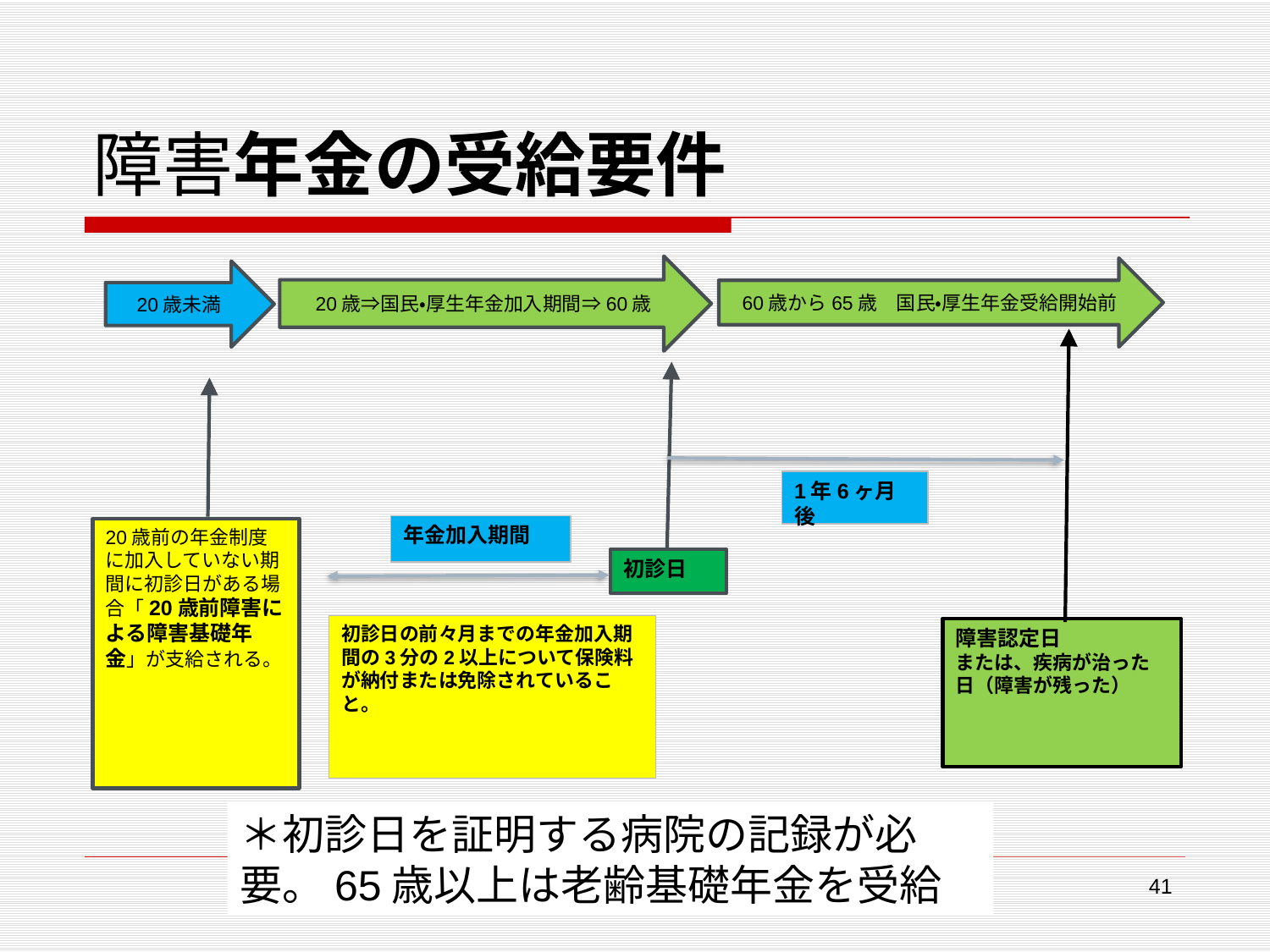

# 障害年金の受給要件
20歳⇒国民・厚生年金加入期間⇒60歳
60歳から65歳　国民・厚生年金受給開始前
20歳未満
1年6ヶ月後
年金加入期間
20歳前の年金制度に加入していない期間に初診日がある場合「20歳前障害による障害基礎年金」が支給される。
初診日
初診日の前々月までの年金加入期間の3分の2以上について保険料が納付または免除されていること。
障害認定日
または、疾病が治った日（障害が残った）

＊初診日を証明する病院の記録が必要。65歳以上は老齢基礎年金を受給
41